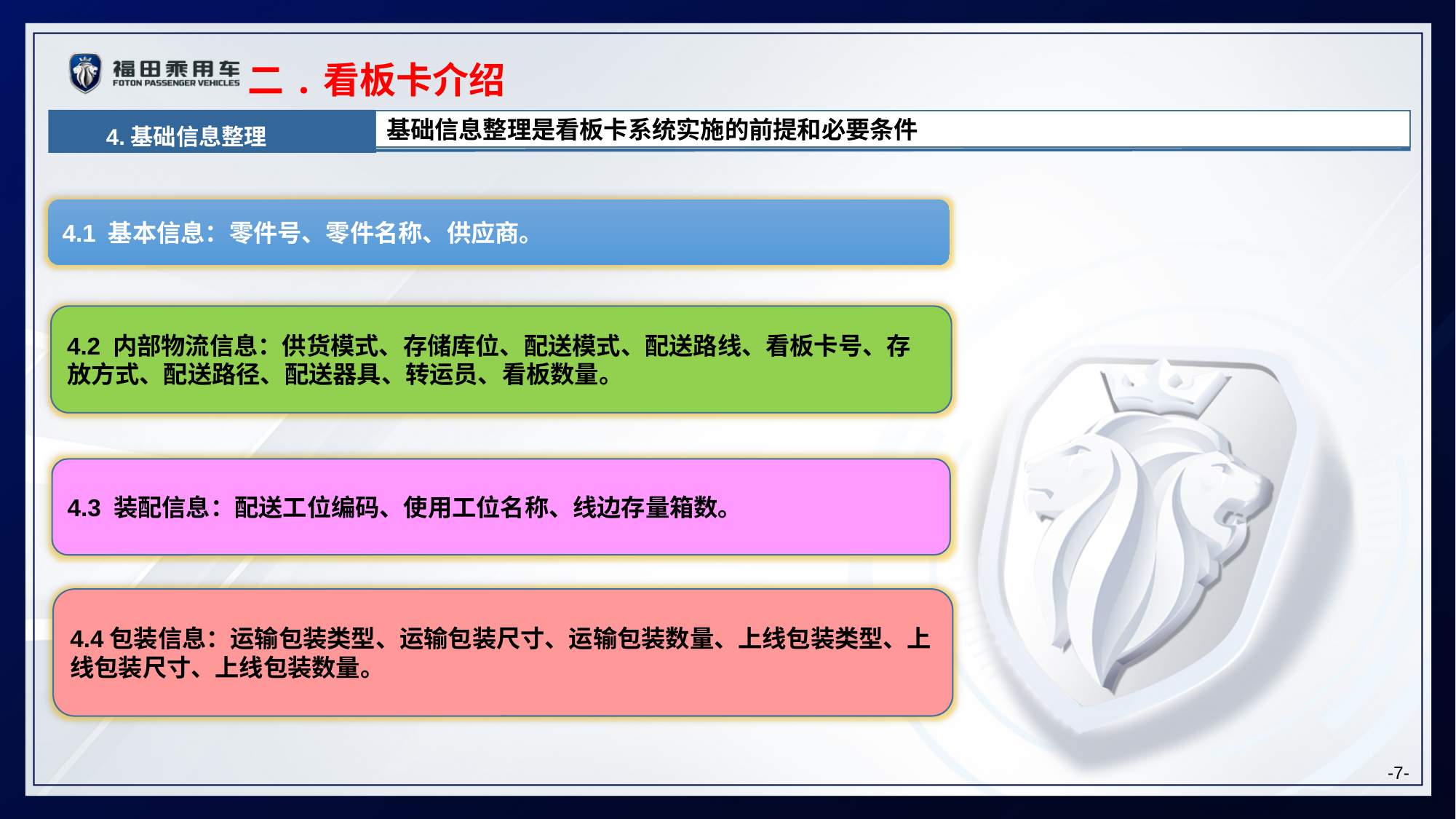

二.看板卡介绍

4.基础信息整理
基础信息整理是看板卡系统实施的前提和必要条件
4.1 基本信息：零件号、零件名称、供应商。
4.2 内部物流信息：供货模式、存储库位、配送模式、配送路线、看板卡号、存放方式、配送路径、配送器具、转运员、看板数量。
4.3 装配信息：配送工位编码、使用工位名称、线边存量箱数。
4.4包装信息：运输包装类型、运输包装尺寸、运输包装数量、上线包装类型、上线包装尺寸、上线包装数量。